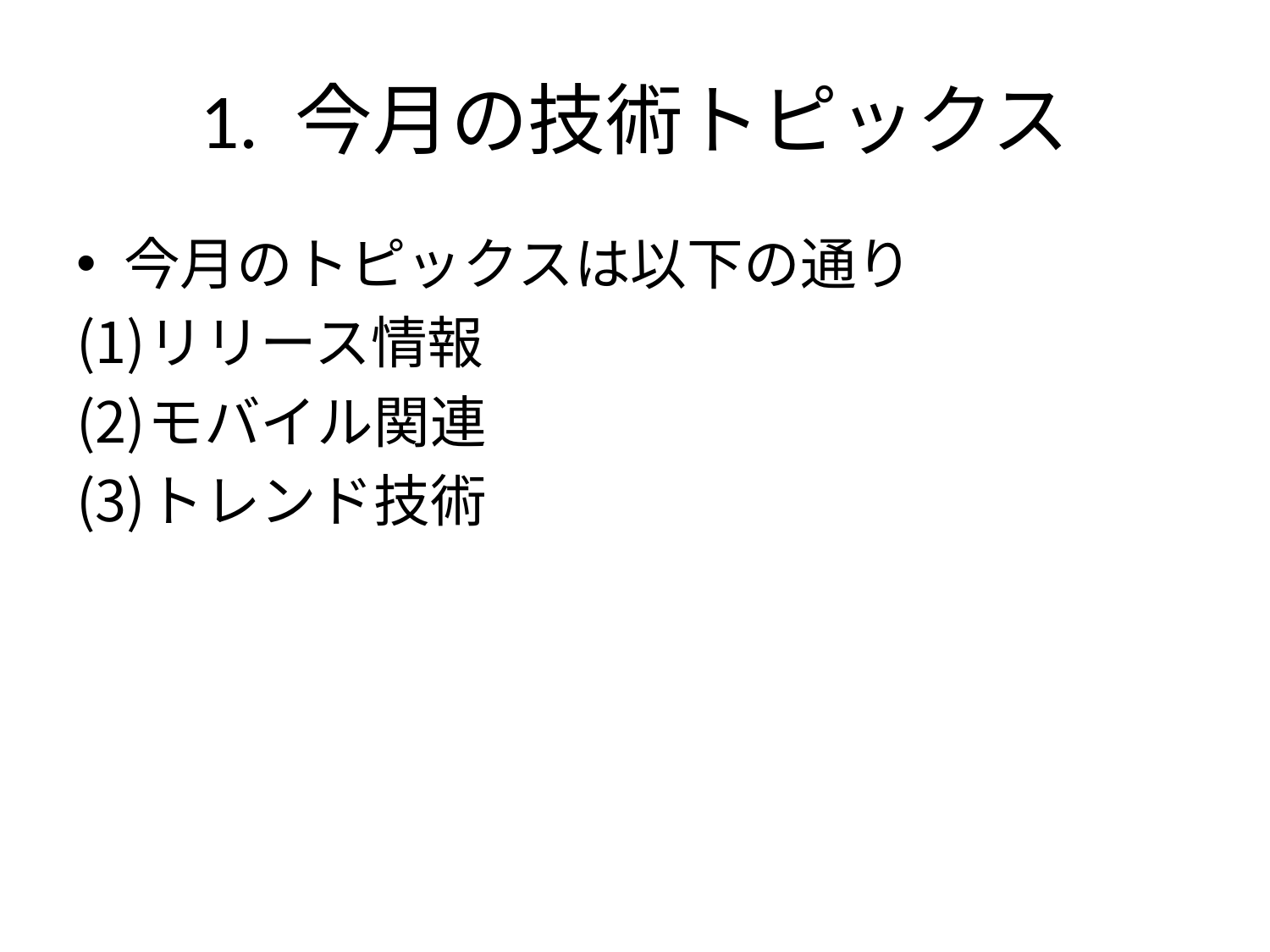

# 1. 今月の技術トピックス
今月のトピックスは以下の通り
リリース情報
モバイル関連
トレンド技術